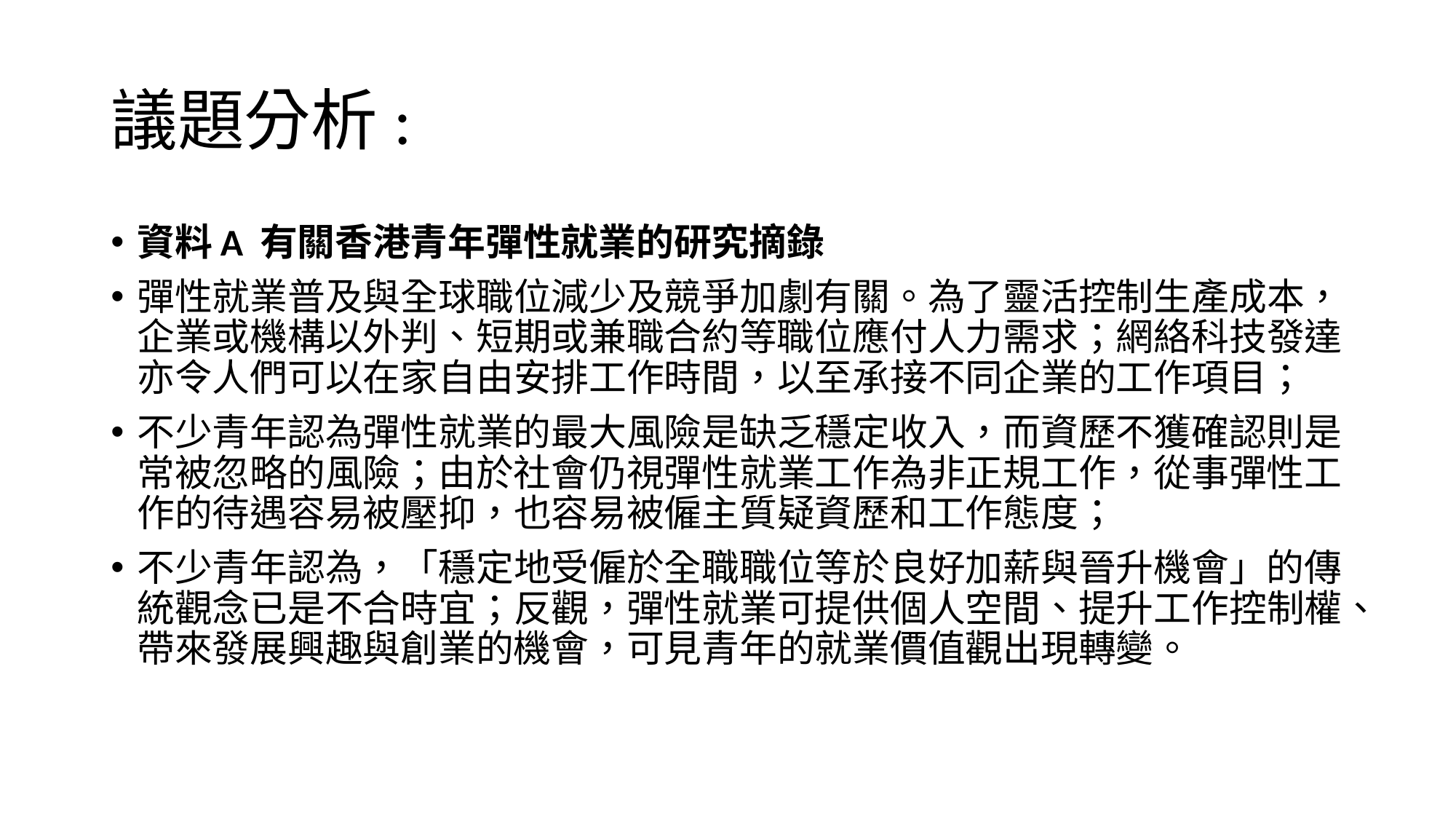

# 議題分析:
資料A 有關香港青年彈性就業的研究摘錄
彈性就業普及與全球職位減少及競爭加劇有關。為了靈活控制生產成本，企業或機構以外判、短期或兼職合約等職位應付人力需求；網絡科技發達亦令人們可以在家自由安排工作時間，以至承接不同企業的工作項目；
不少青年認為彈性就業的最大風險是缺乏穩定收入，而資歷不獲確認則是常被忽略的風險；由於社會仍視彈性就業工作為非正規工作，從事彈性工作的待遇容易被壓抑，也容易被僱主質疑資歷和工作態度；
不少青年認為，「穩定地受僱於全職職位等於良好加薪與晉升機會」的傳統觀念已是不合時宜；反觀，彈性就業可提供個人空間、提升工作控制權、帶來發展興趣與創業的機會，可見青年的就業價值觀出現轉變。